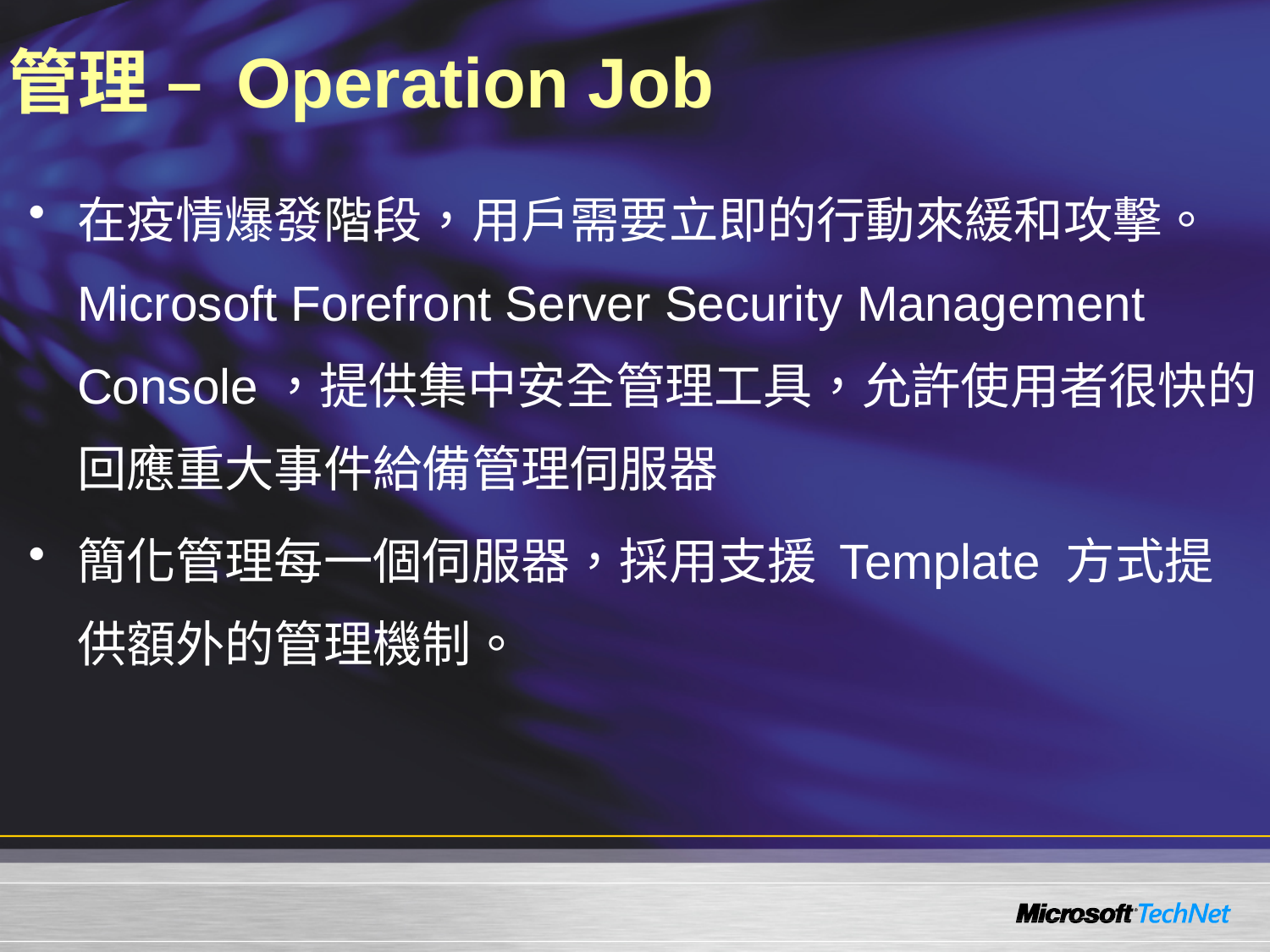

# 管理 – Operation Job
在疫情爆發階段，用戶需要立即的行動來緩和攻擊。 Microsoft Forefront Server Security Management Console，提供集中安全管理工具，允許使用者很快的回應重大事件給備管理伺服器
簡化管理每一個伺服器，採用支援 Template 方式提供額外的管理機制。